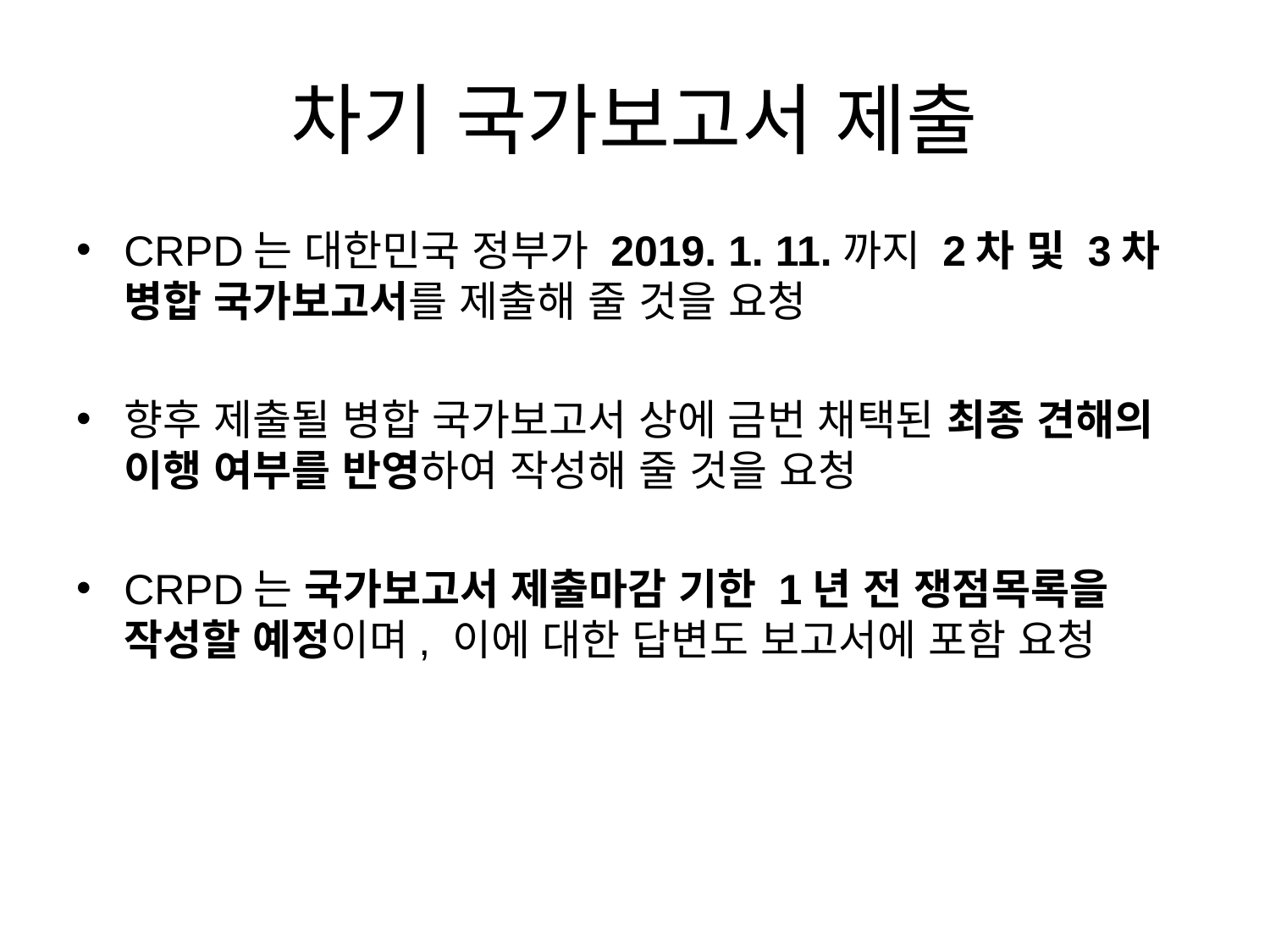

# 차기 국가보고서 제출
CRPD는 대한민국 정부가 2019. 1. 11.까지 2차 및 3차 병합 국가보고서를 제출해 줄 것을 요청

향후 제출될 병합 국가보고서 상에 금번 채택된 최종 견해의 이행 여부를 반영하여 작성해 줄 것을 요청

CRPD는 국가보고서 제출마감 기한 1년 전 쟁점목록을 작성할 예정이며, 이에 대한 답변도 보고서에 포함 요청